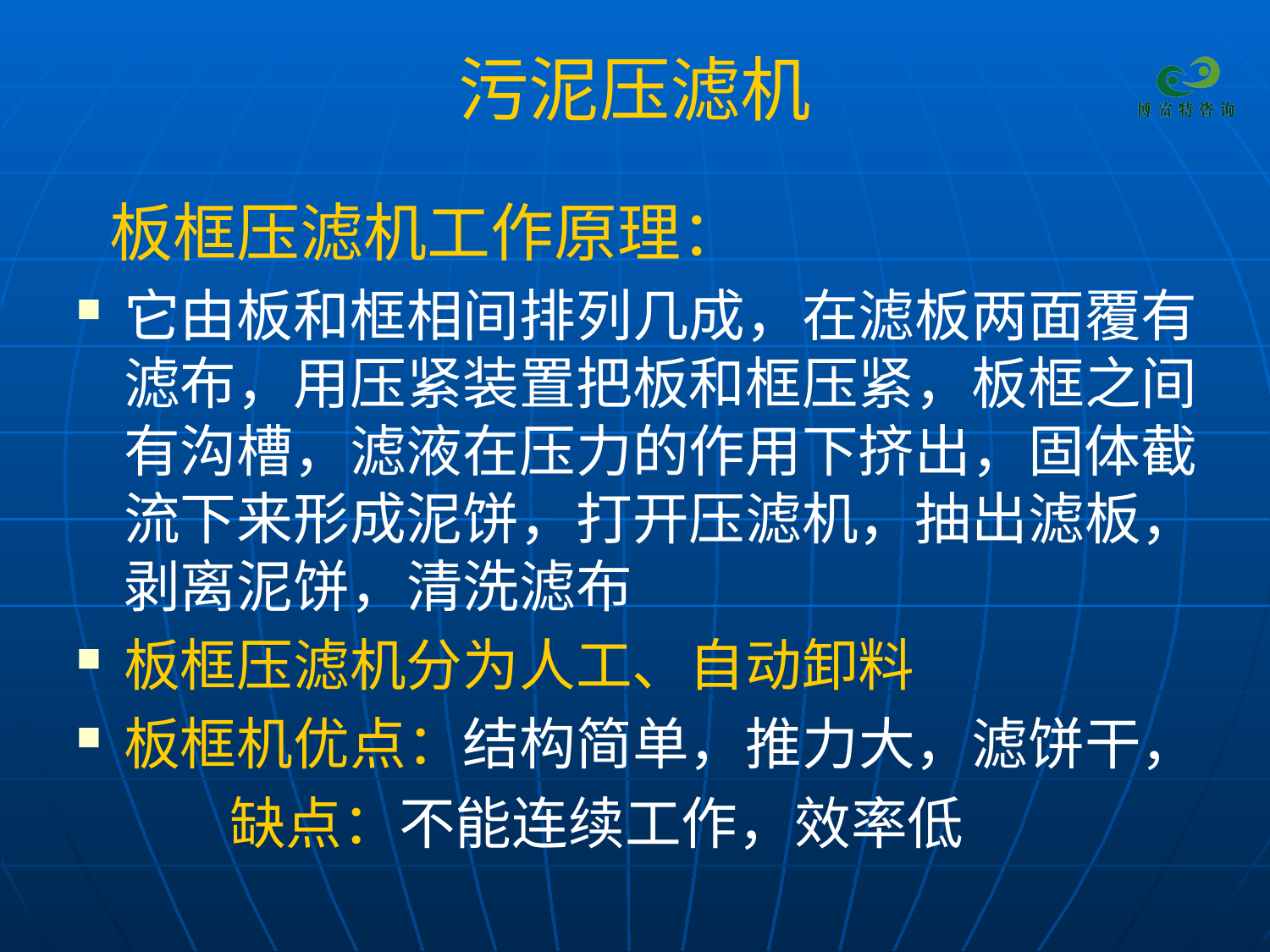

# 污泥压滤机
  板框压滤机工作原理：
它由板和框相间排列几成，在滤板两面覆有滤布，用压紧装置把板和框压紧，板框之间有沟槽，滤液在压力的作用下挤出，固体截流下来形成泥饼，打开压滤机，抽出滤板，剥离泥饼，清洗滤布
板框压滤机分为人工、自动卸料
板框机优点：结构简单，推力大，滤饼干，
           缺点：不能连续工作，效率低